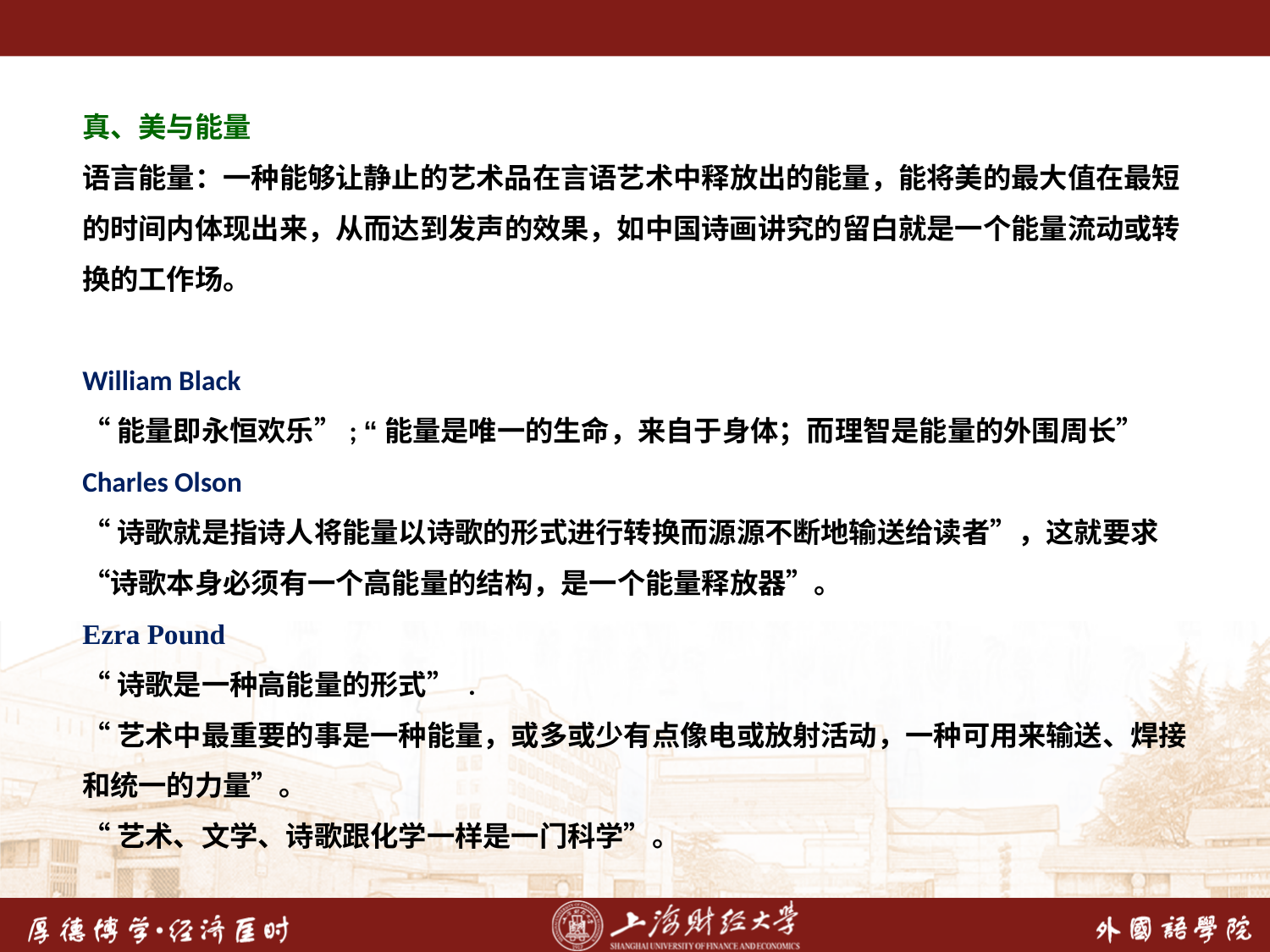

真、美与能量
语言能量：一种能够让静止的艺术品在言语艺术中释放出的能量，能将美的最大值在最短的时间内体现出来，从而达到发声的效果，如中国诗画讲究的留白就是一个能量流动或转换的工作场。

William Black
“能量即永恒欢乐”; “能量是唯一的生命，来自于身体；而理智是能量的外围周长”
Charles Olson
“诗歌就是指诗人将能量以诗歌的形式进行转换而源源不断地输送给读者”，这就要求“诗歌本身必须有一个高能量的结构，是一个能量释放器”。
Ezra Pound
“诗歌是一种高能量的形式” .
“艺术中最重要的事是一种能量，或多或少有点像电或放射活动，一种可用来输送、焊接和统一的力量”。
“艺术、文学、诗歌跟化学一样是一门科学”。